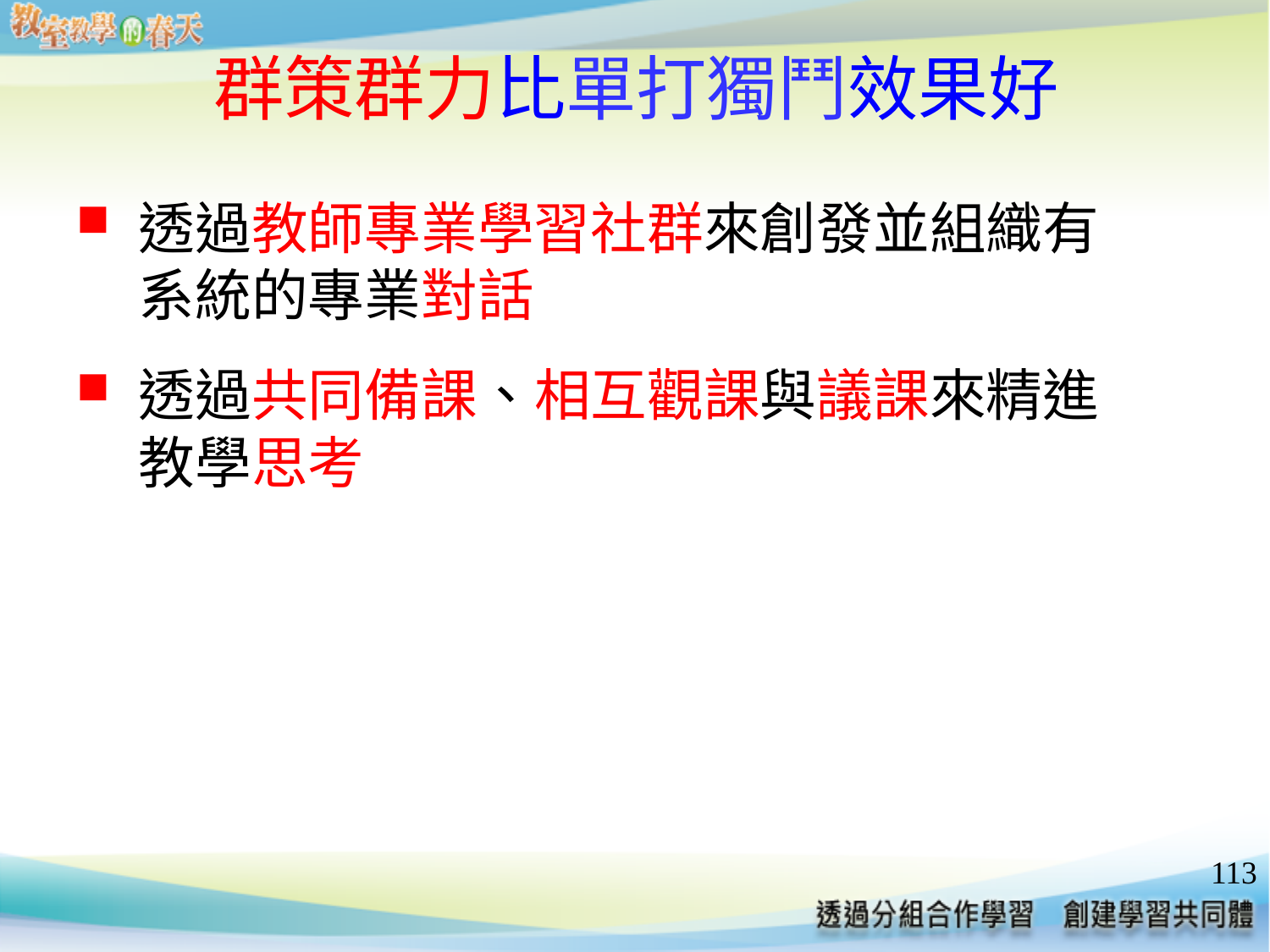

# 群策群力比單打獨鬥效果好
透過教師專業學習社群來創發並組織有
系統的專業對話
透過共同備課、相互觀課與議課來精進
教學思考

113